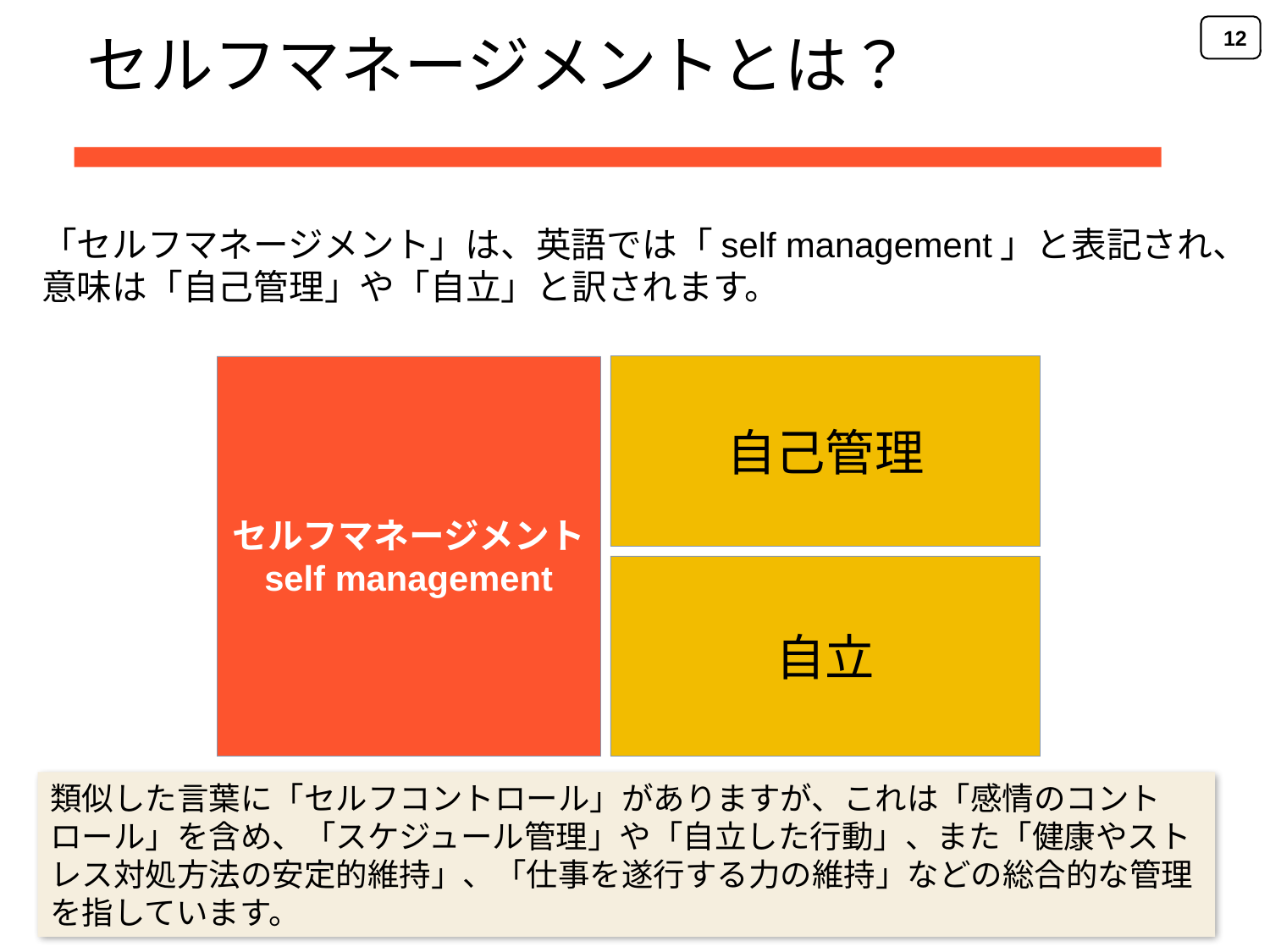

# セルフマネージメントとは？
12

「セルフマネージメント」は、英語では「self management」と表記され、意味は「自己管理」や「自立」と訳されます。
セルフマネージメント
self management
自己管理
自立
類似した言葉に「セルフコントロール」がありますが、これは「感情のコントロール」を含め、「スケジュール管理」や「自立した行動」、また「健康やストレス対処方法の安定的維持」、「仕事を遂行する力の維持」などの総合的な管理を指しています。
12